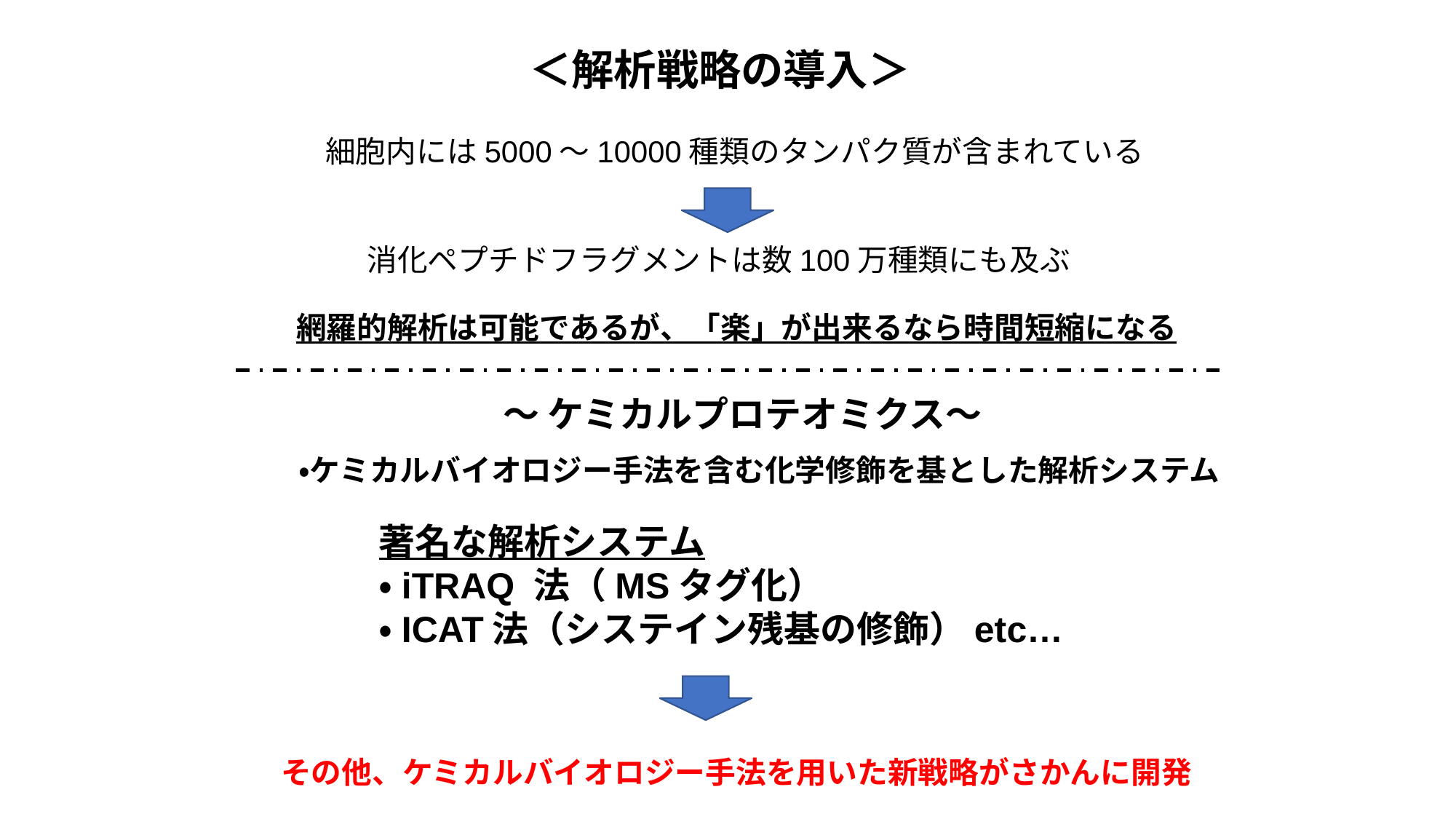

＜解析戦略の導入＞
細胞内には5000～10000種類のタンパク質が含まれている

消化ペプチドフラグメントは数100万種類にも及ぶ
網羅的解析は可能であるが、「楽」が出来るなら時間短縮になる
～ ケミカルプロテオミクス～
・ケミカルバイオロジー手法を含む化学修飾を基とした解析システム
著名な解析システム
・iTRAQ 法（MSタグ化）
・ICAT法（システイン残基の修飾）etc…

その他、ケミカルバイオロジー手法を用いた新戦略がさかんに開発